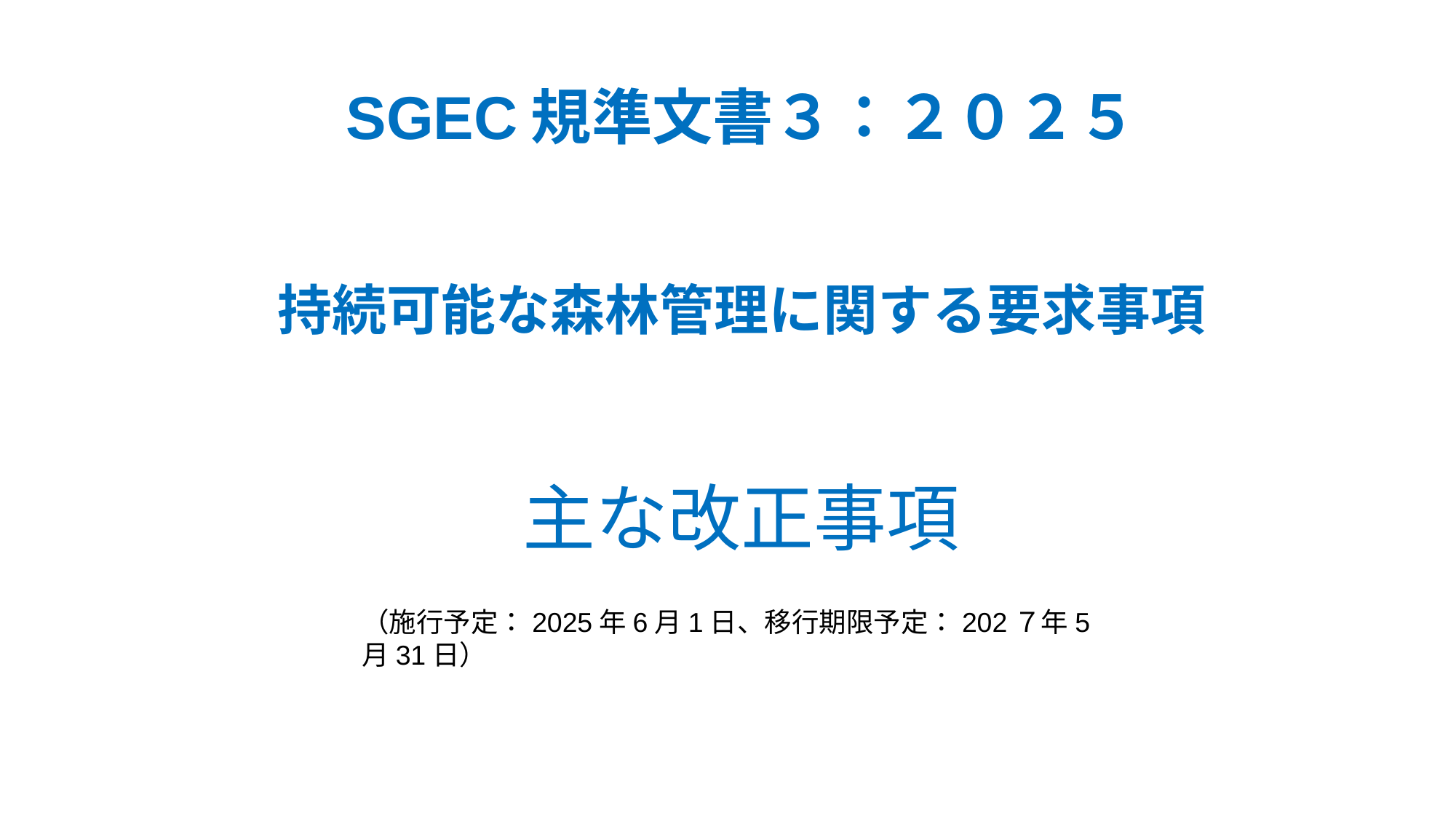

# SGEC規準文書３：２０２５ 持続可能な森林管理に関する要求事項
主な改正事項
（施行予定：2025年6月1日、移行期限予定：202７年5月31日）